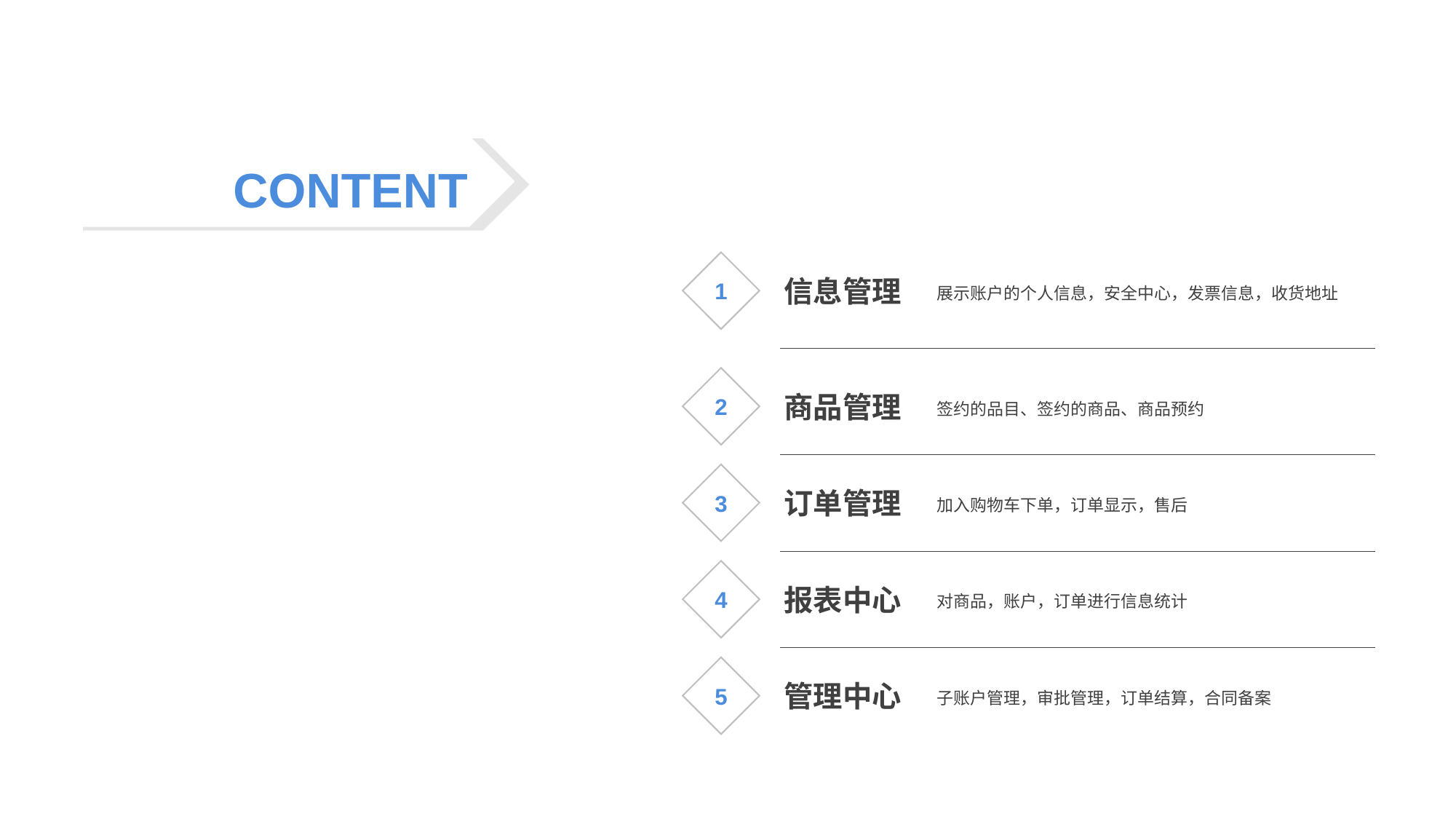

CONTENT
1
信息管理
展示账户的个人信息，安全中心，发票信息，收货地址
2
商品管理
签约的品目、签约的商品、商品预约
3
订单管理
加入购物车下单，订单显示，售后
4
报表中心
对商品，账户，订单进行信息统计
5
管理中心
子账户管理，审批管理，订单结算，合同备案